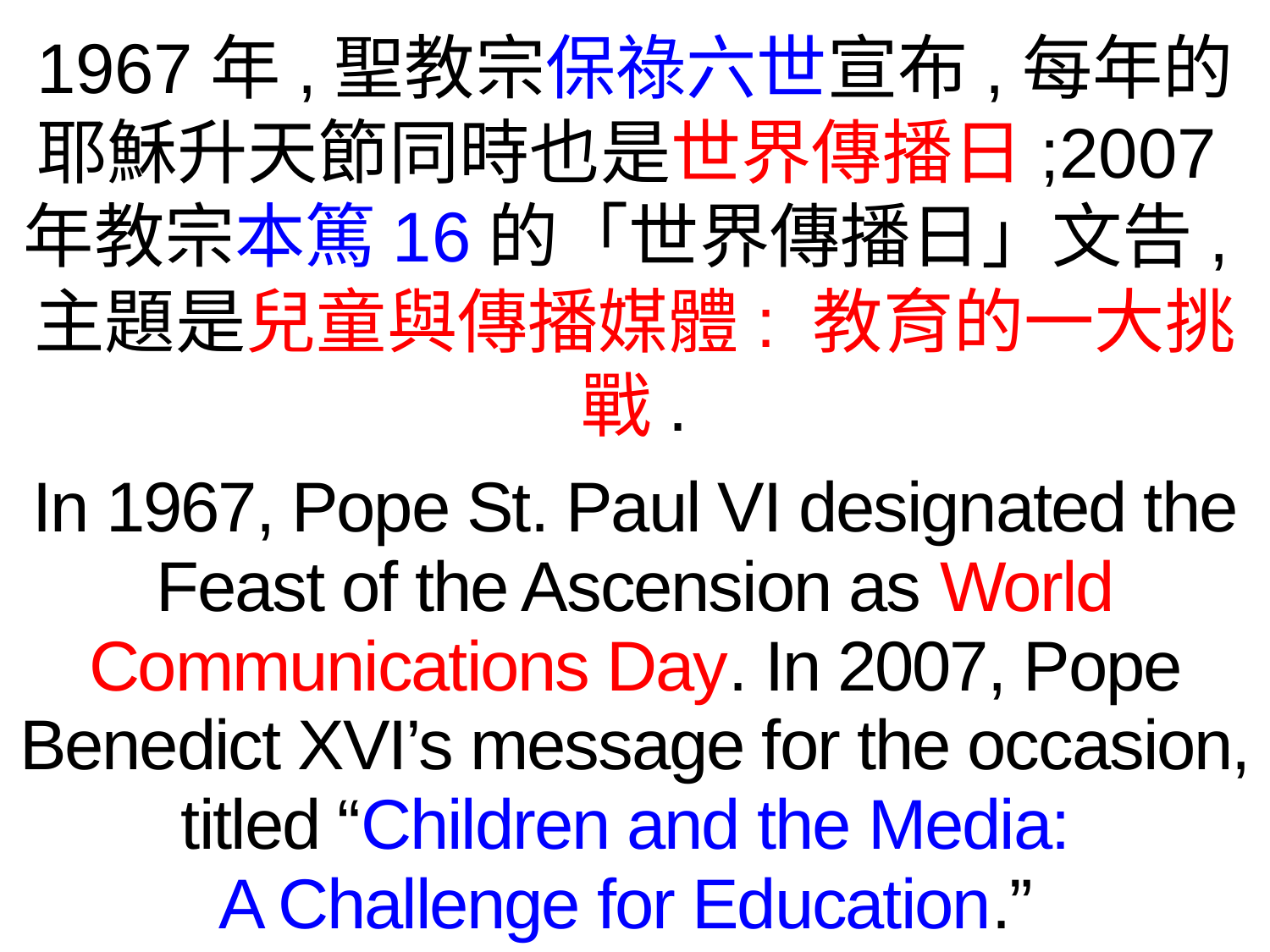

1967年,聖教宗保祿六世宣布,每年的耶穌升天節同時也是世界傳播日;2007年教宗本篤16的「世界傳播日」文告,主題是兒童與傳播媒體: 教育的一大挑戰.
In 1967, Pope St. Paul VI designated the Feast of the Ascension as World Communications Day. In 2007, Pope Benedict XVI’s message for the occasion, titled “Children and the Media:
A Challenge for Education.”